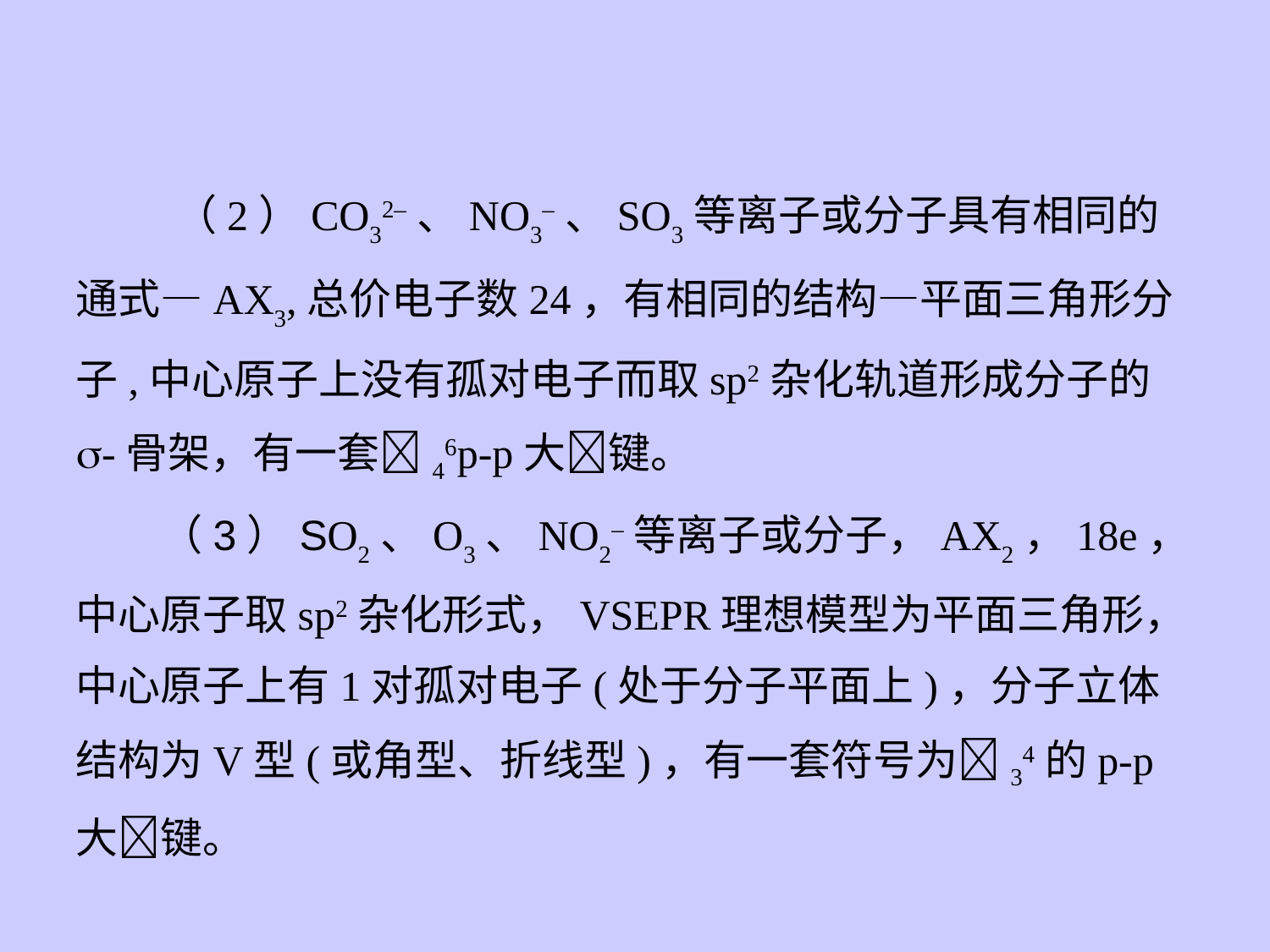

（2）CO32–、NO3–、SO3等离子或分子具有相同的通式—AX3,总价电子数24，有相同的结构—平面三角形分子,中心原子上没有孤对电子而取sp2杂化轨道形成分子的σ-骨架，有一套Π46p-p大Π键。
　　（3）SO2、O3、NO2–等离子或分子，AX2，18e，中心原子取sp2杂化形式，VSEPR理想模型为平面三角形，中心原子上有1对孤对电子(处于分子平面上)，分子立体结构为V型(或角型、折线型)，有一套符号为Π34的p-p大Π键。